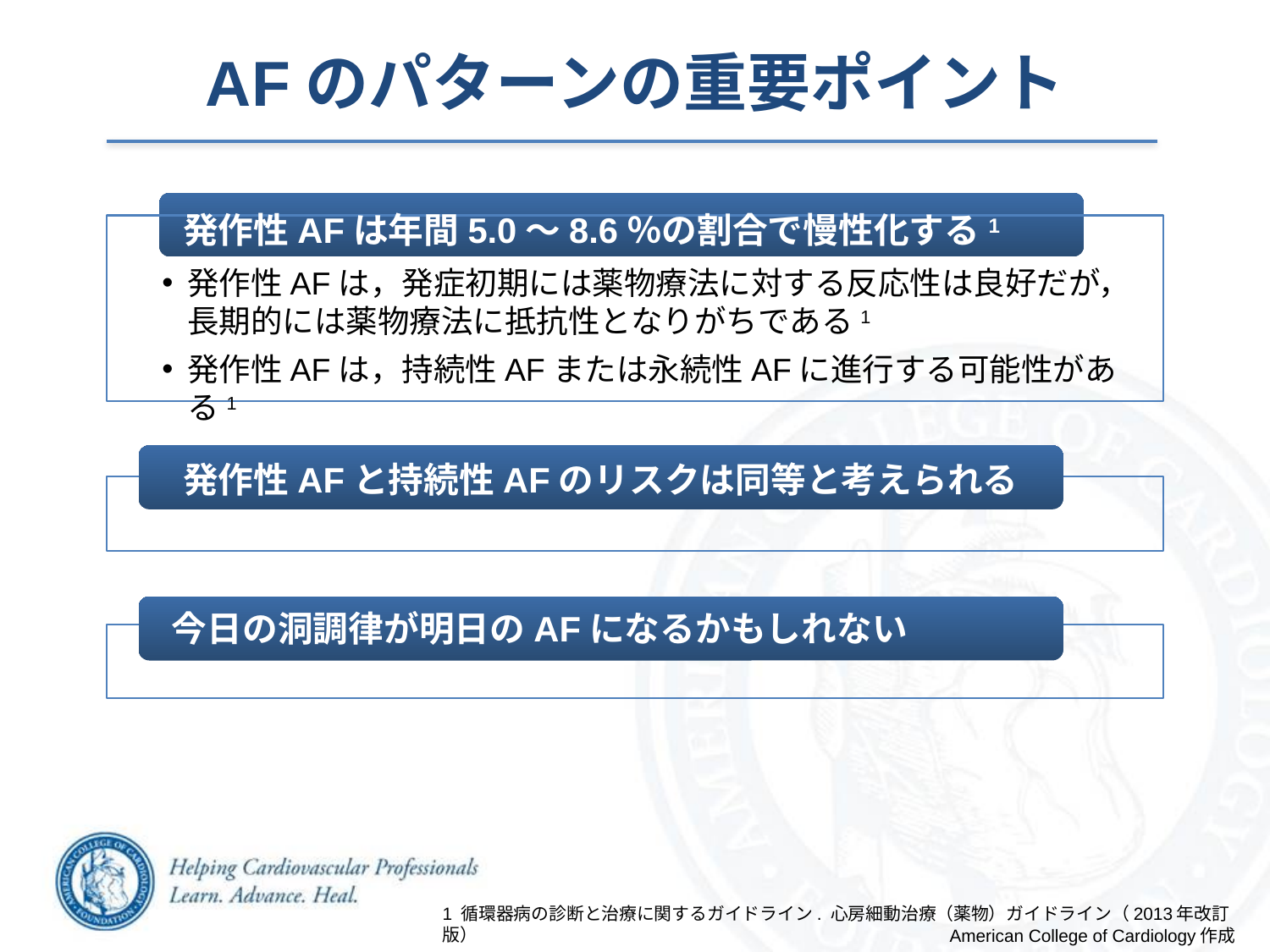

AFのパターンの重要ポイント

発作性AFは年間5.0～8.6％の割合で慢性化する1

発作性AFは，発症初期には薬物療法に対する反応性は良好だが，長期的には薬物療法に抵抗性となりがちである1
発作性AFは，持続性AFまたは永続性AFに進行する可能性がある1

発作性AFと持続性AFのリスクは同等と考えられる

今日の洞調律が明日のAFになるかもしれない

1 循環器病の診断と治療に関するガイドライン. 心房細動治療（薬物）ガイドライン（2013年改訂版）
American College of Cardiology作成